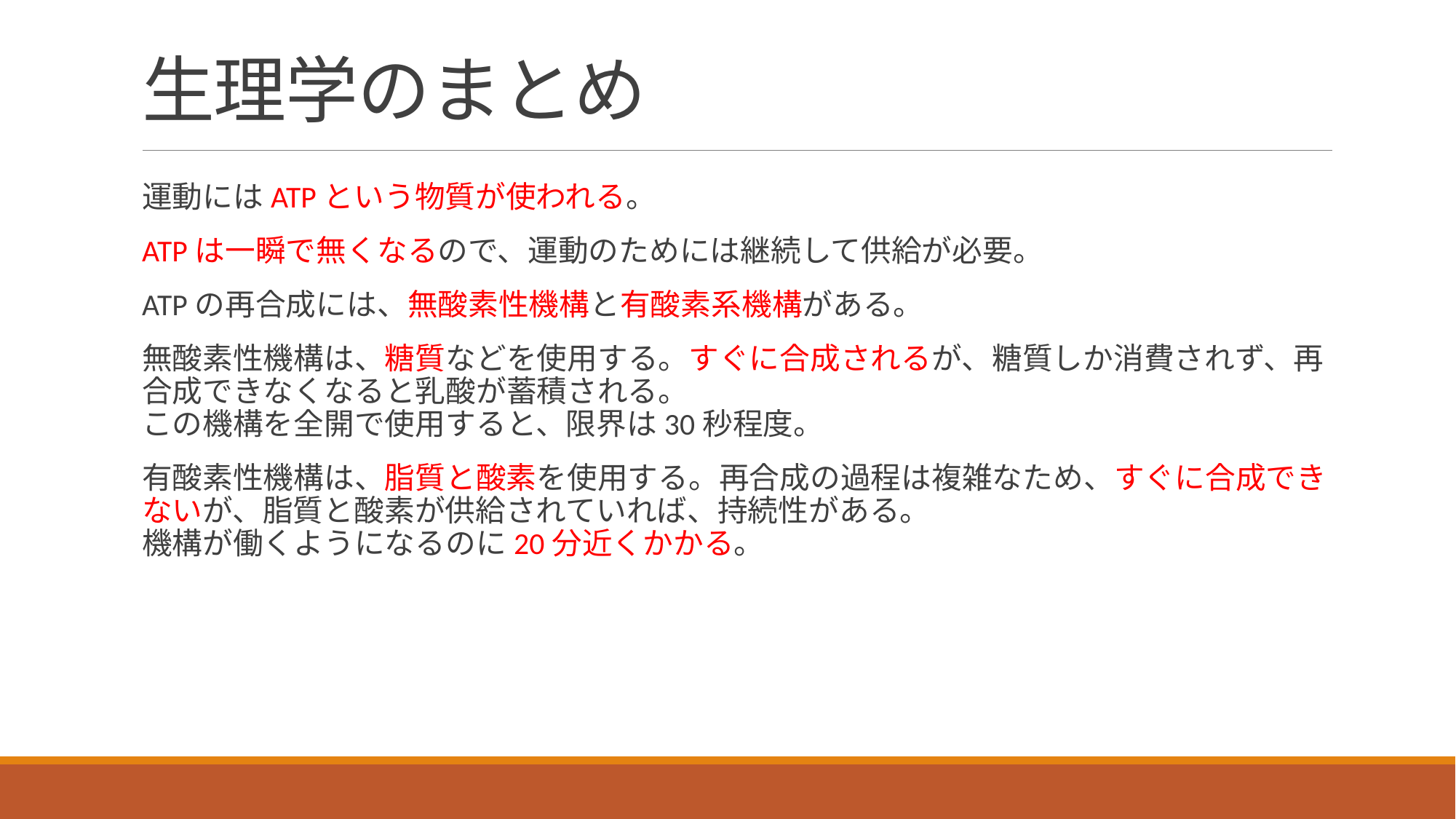

# 生理学のまとめ
運動にはATPという物質が使われる。
ATPは一瞬で無くなるので、運動のためには継続して供給が必要。
ATPの再合成には、無酸素性機構と有酸素系機構がある。
無酸素性機構は、糖質などを使用する。すぐに合成されるが、糖質しか消費されず、再合成できなくなると乳酸が蓄積される。
この機構を全開で使用すると、限界は30秒程度。
有酸素性機構は、脂質と酸素を使用する。再合成の過程は複雑なため、すぐに合成できないが、脂質と酸素が供給されていれば、持続性がある。
機構が働くようになるのに20分近くかかる。